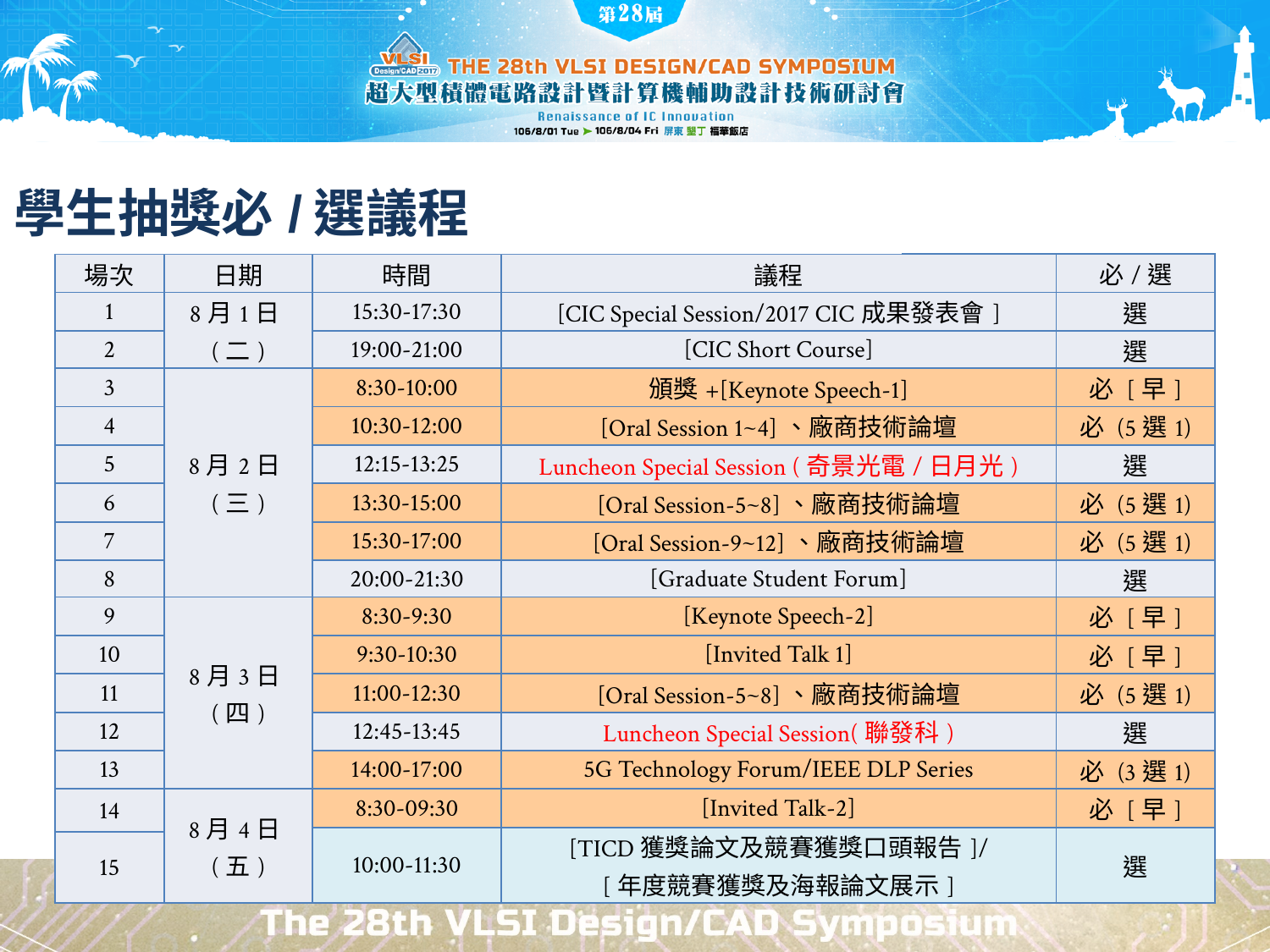

# 學生抽獎必/選議程
| 場次 | 日期 | 時間 | 議程 | 必/選 |
| --- | --- | --- | --- | --- |
| 1 | 8月1日(二) | 15:30-17:30 | [CIC Special Session/2017 CIC成果發表會] | 選 |
| 2 |  | 19:00-21:00 | [CIC Short Course] | 選 |
| 3 | 8月2日(三) | 8:30-10:00 | 頒獎+[Keynote Speech-1] | 必 [早] |
| 4 |  | 10:30-12:00 | [Oral Session 1~4]、廠商技術論壇 | 必 (5選1) |
| 5 |  | 12:15-13:25 | Luncheon Special Session (奇景光電/日月光) | 選 |
| 6 |  | 13:30-15:00 | [Oral Session-5~8]、廠商技術論壇 | 必 (5選1) |
| 7 |  | 15:30-17:00 | [Oral Session-9~12]、廠商技術論壇 | 必 (5選1) |
| 8 |  | 20:00-21:30 | [Graduate Student Forum] | 選 |
| 9 | 8月3日(四) | 8:30-9:30 | [Keynote Speech-2] | 必 [早] |
| 10 |  | 9:30-10:30 | [Invited Talk 1] | 必 [早] |
| 11 |  | 11:00-12:30 | [Oral Session-5~8]、廠商技術論壇 | 必 (5選1) |
| 12 |  | 12:45-13:45 | Luncheon Special Session(聯發科) | 選 |
| 13 |  | 14:00-17:00 | 5G Technology Forum/IEEE DLP Series | 必 (3選1) |
| 14 | 8月4日(五) | 8:30-09:30 | [Invited Talk-2] | 必 [早] |
|  |  | 10:00-11:30 | [TICD獲獎論文及競賽獲獎口頭報告]/ [年度競賽獲獎及海報論文展示] | 選 |
| 15 |  |  |  |  |